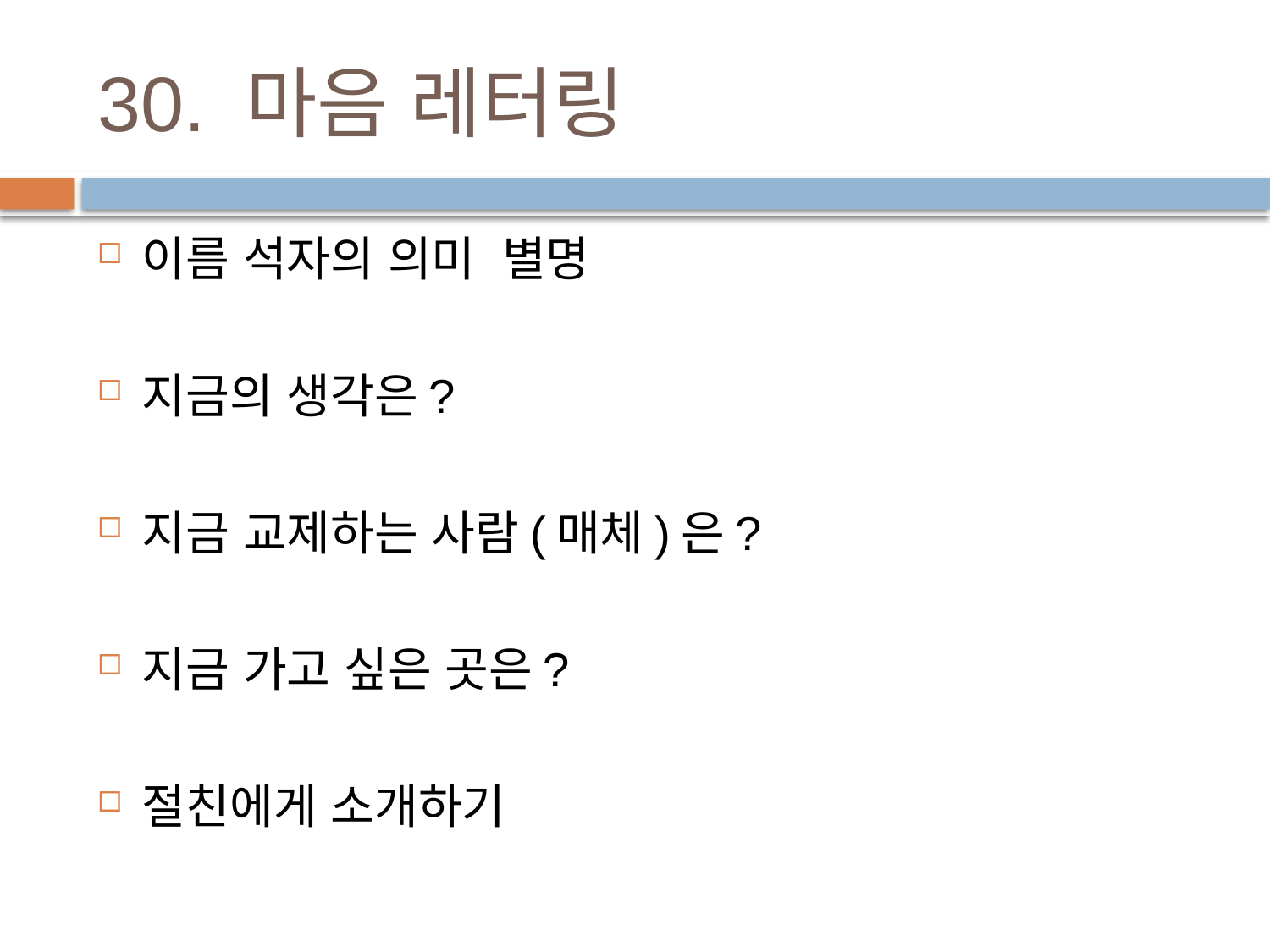

# 30. 마음 레터링
이름 석자의 의미  별명

지금의 생각은?

지금 교제하는 사람(매체)은?

지금 가고 싶은 곳은?

절친에게 소개하기